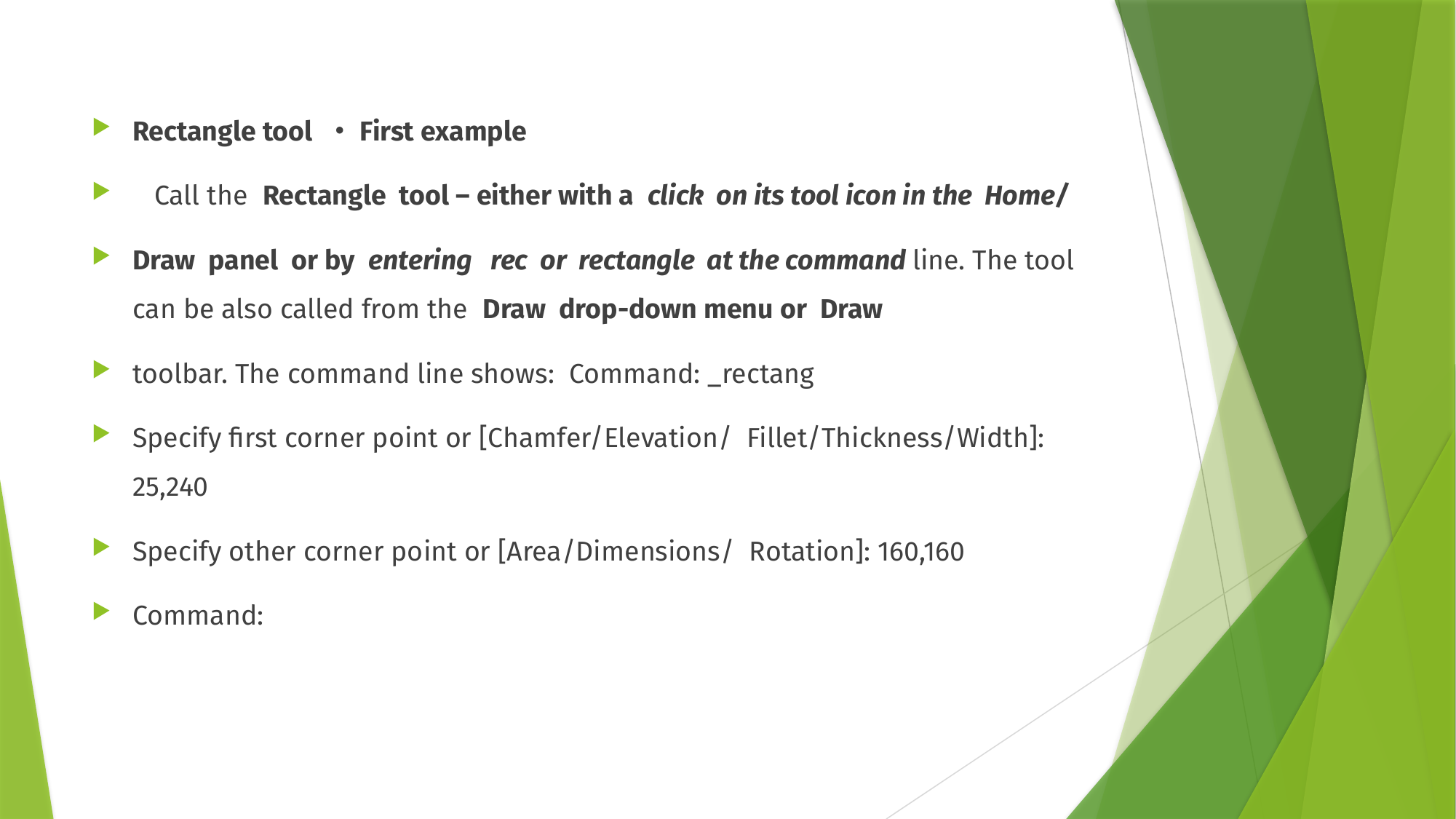

Rectangle tool ・First example
   Call the  Rectangle  tool – either with a  click  on its tool icon in the  Home/
Draw  panel  or by  entering   rec  or  rectangle  at the command line. The tool can be also called from the  Draw  drop-down menu or  Draw
toolbar. The command line shows:  Command: _rectang
Specify ﬁrst corner point or [Chamfer/Elevation/  Fillet/Thickness/Width]: 25,240
Specify other corner point or [Area/Dimensions/  Rotation]: 160,160
Command: